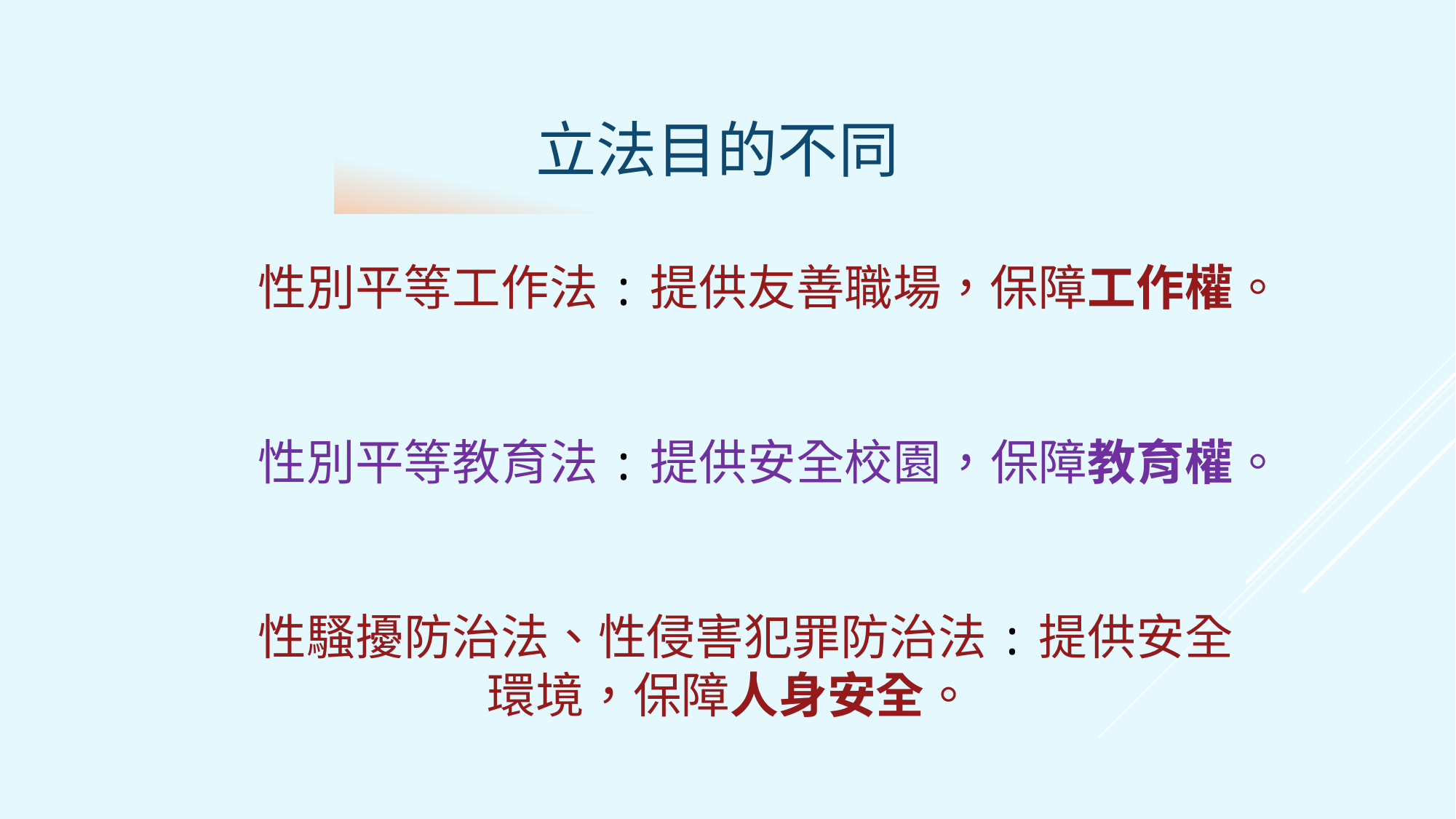

立法目的不同
# 性別平等工作法:提供友善職場，保障工作權。 性別平等教育法:提供安全校園，保障教育權。 性騷擾防治法、性侵害犯罪防治法:提供安全 環境，保障人身安全。